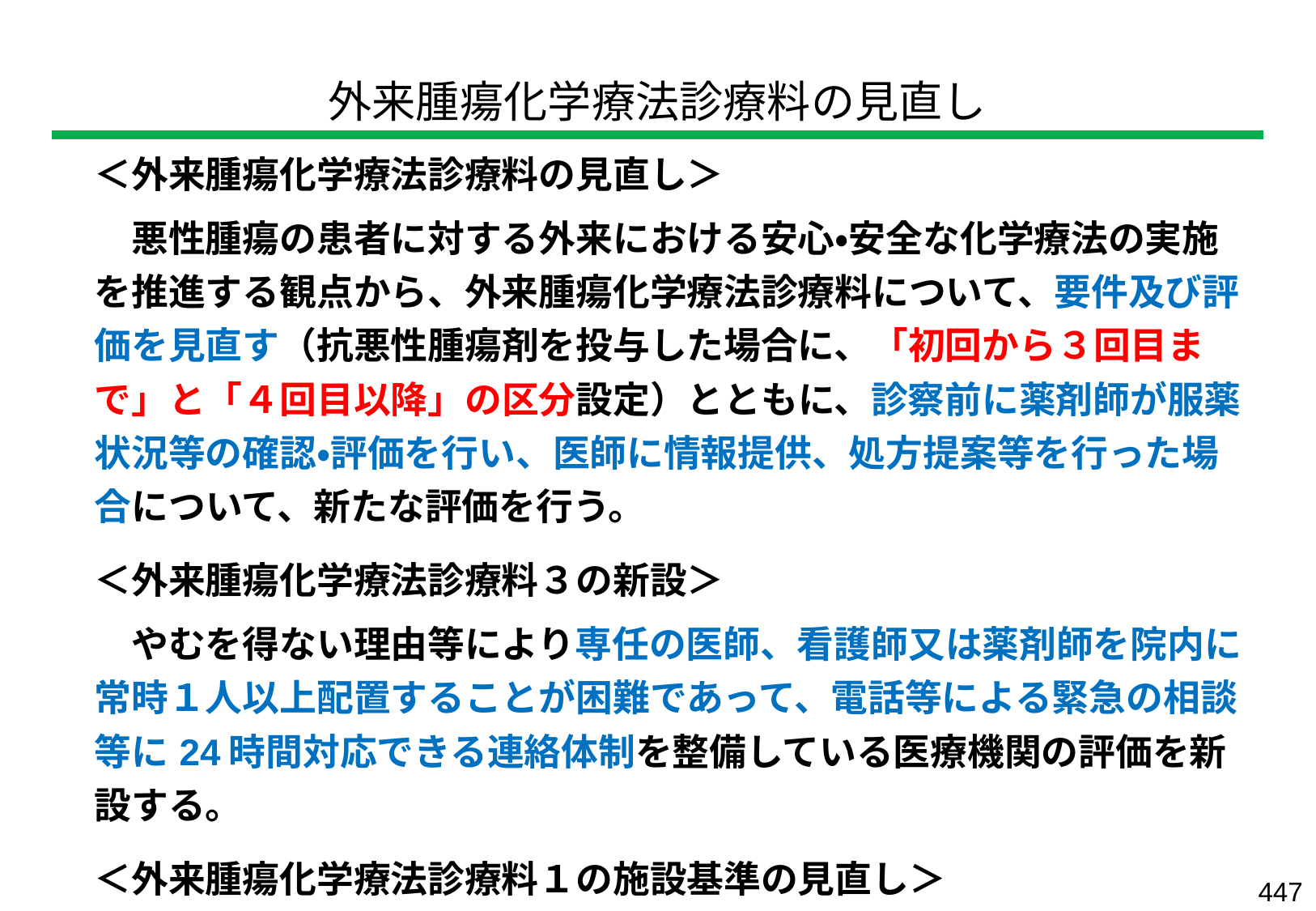

| 外来腫瘍化学療法診療料の見直し |
| --- |
| ＜外来腫瘍化学療法診療料の見直し＞ 　悪性腫瘍の患者に対する外来における安心・安全な化学療法の実施を推進する観点から、外来腫瘍化学療法診療料について、要件及び評価を見直す（抗悪性腫瘍剤を投与した場合に、「初回から３回目まで」と「４回目以降」の区分設定）とともに、診察前に薬剤師が服薬状況等の確認・評価を行い、医師に情報提供、処方提案等を行った場合について、新たな評価を行う。 ＜外来腫瘍化学療法診療料３の新設＞ 　やむを得ない理由等により専任の医師、看護師又は薬剤師を院内に常時１人以上配置することが困難であって、電話等による緊急の相談等に24時間対応できる連絡体制を整備している医療機関の評価を新設する。 ＜外来腫瘍化学療法診療料１の施設基準の見直し＞ 　外来腫瘍化学療法診療料１について、実施医療機関における更なる体制整備等の観点から、要件及び評価を見直す。 |
| --- |
447